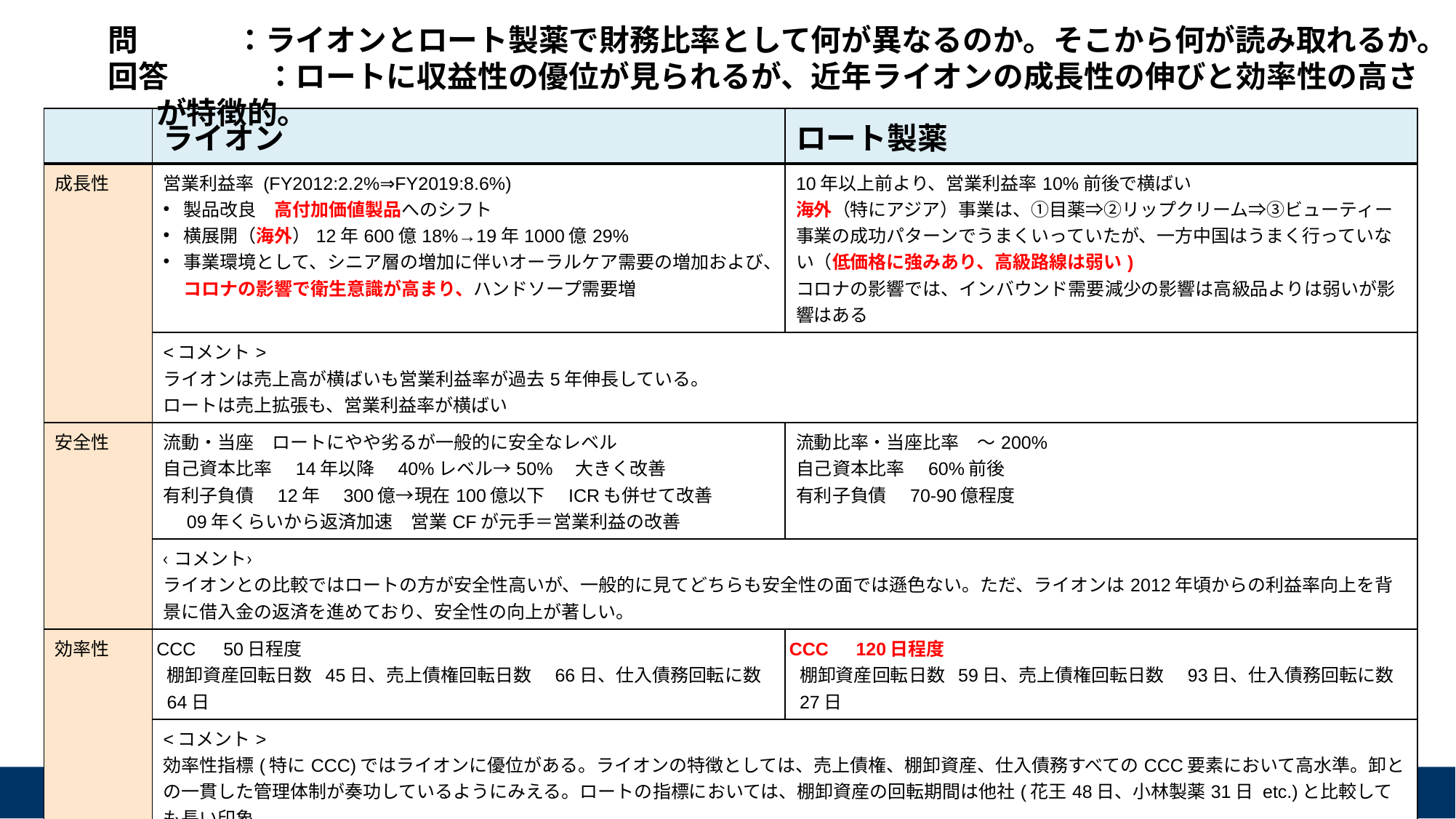

問	：ライオンとロート製薬で財務比率として何が異なるのか。そこから何が読み取れるか。
　　　回答	：ロートに収益性の優位が見られるが、近年ライオンの成長性の伸びと効率性の高さが特徴的。
|  | ライオン | ロート製薬 |
| --- | --- | --- |
| 成長性 | 営業利益率 (FY2012:2.2%⇒FY2019:8.6%) 製品改良　高付加価値製品へのシフト 横展開（海外）12年600億18%→19年1000億29% 事業環境として、シニア層の増加に伴いオーラルケア需要の増加および、コロナの影響で衛生意識が高まり、ハンドソープ需要増 | 10年以上前より、営業利益率10%前後で横ばい 海外（特にアジア）事業は、①目薬⇒②リップクリーム⇒③ビューティー事業の成功パターンでうまくいっていたが、一方中国はうまく行っていない（低価格に強みあり、高級路線は弱い) コロナの影響では、インバウンド需要減少の影響は高級品よりは弱いが影響はある |
|  | <コメント> ライオンは売上高が横ばいも営業利益率が過去5年伸長している。 ロートは売上拡張も、営業利益率が横ばい |  |
| 安全性 | 流動・当座　ロートにやや劣るが一般的に安全なレベル 自己資本比率　14年以降　40%レベル→50%　大きく改善 有利子負債　12年　300億→現在100億以下　ICRも併せて改善 　09年くらいから返済加速　営業CFが元手＝営業利益の改善 | 流動比率・当座比率　～200%　 自己資本比率　60%前後 有利子負債　70-90億程度 |
|  | ‹コメント› ライオンとの比較ではロートの方が安全性高いが、一般的に見てどちらも安全性の面では遜色ない。ただ、ライオンは2012年頃からの利益率向上を背景に借入金の返済を進めており、安全性の向上が著しい。 |  |
| 効率性 | CCC　50日程度 棚卸資産回転日数 45日、売上債権回転日数　66日、仕入債務回転に数　64日 | CCC　120日程度 棚卸資産回転日数 59日、売上債権回転日数　93日、仕入債務回転に数　27日 |
|  | <コメント> 効率性指標(特にCCC)ではライオンに優位がある。ライオンの特徴としては、売上債権、棚卸資産、仕入債務すべてのCCC要素において高水準。卸との一貫した管理体制が奏功しているようにみえる。ロートの指標においては、棚卸資産の回転期間は他社(花王48日、小林製薬31日 etc.)と比較しても長い印象。 |  |
| 収益性 | ROE10.3% 2012年～　利益率向上　売上は横ばい(3)、経営計画　ECへの展開が謳われている（V-2）、高付加価値製品へのシフト（定量的にモニター）、競争の激しい市場 | ROE 11.4%と比較的高い　特にROSに差(ライオン8.6% ロート12.3%) 営業利益段階でロートが高い。ただし、持分法　継続的に赤字　減損 |
|  | <コメント> 直近年度はロートの方が、ROA,ROI,ROEすべてにおいてライオンを上回る。ライオン(競争激しい市場)とロートの市場の違いもあると考えられる。過去5年の状況を見るとライオンは継続的に指標を向上させているが、ロートは横ばい(直近改善しているが、M&Aに伴う借入金の増加に伴うレバレッジ効果とみられる。)となっている。 |  |